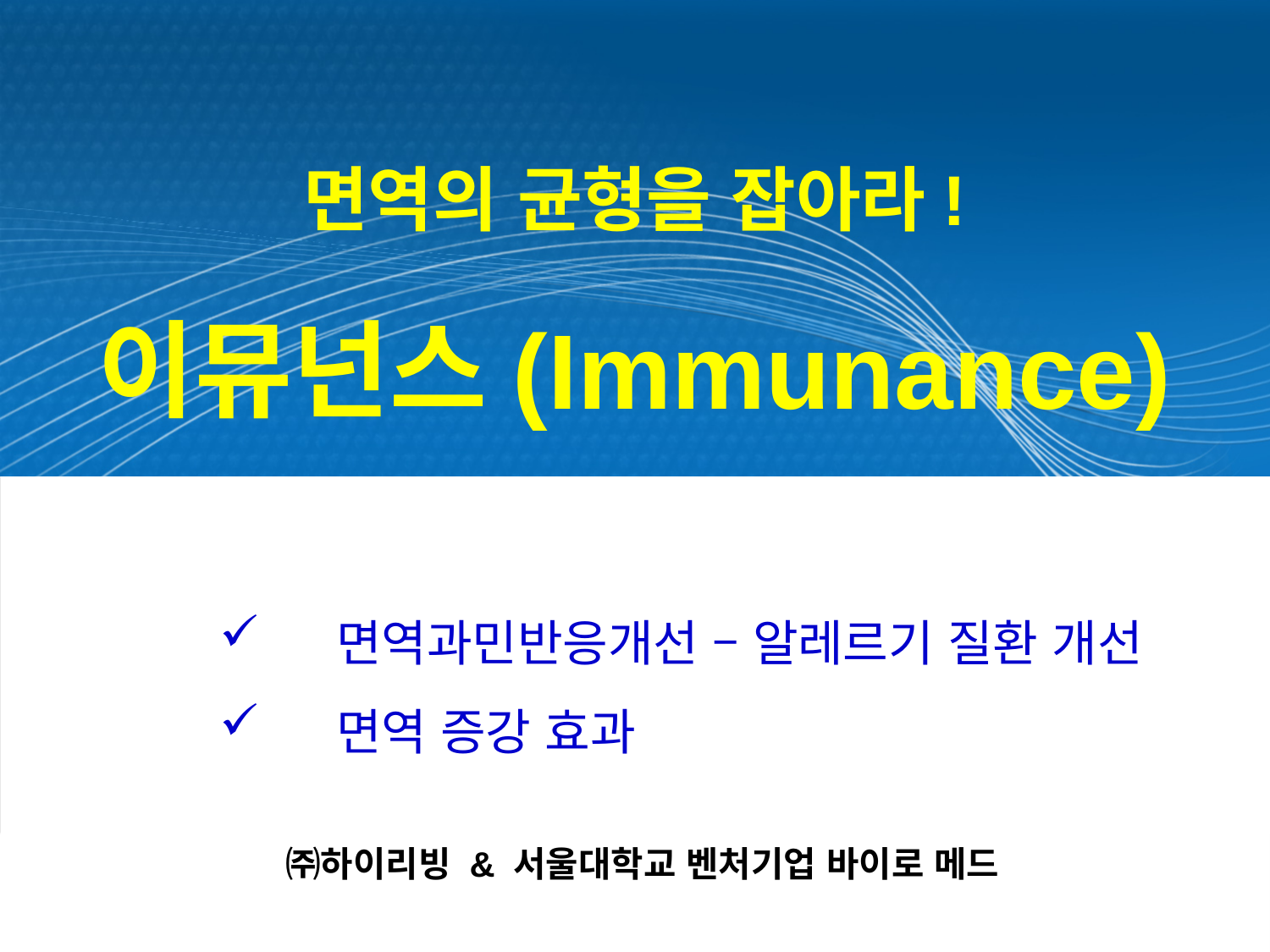

면역의 균형을 잡아라!
이뮤넌스(Immunance)
면역과민반응개선 – 알레르기 질환 개선
면역 증강 효과
㈜하이리빙 & 서울대학교 벤처기업 바이로 메드